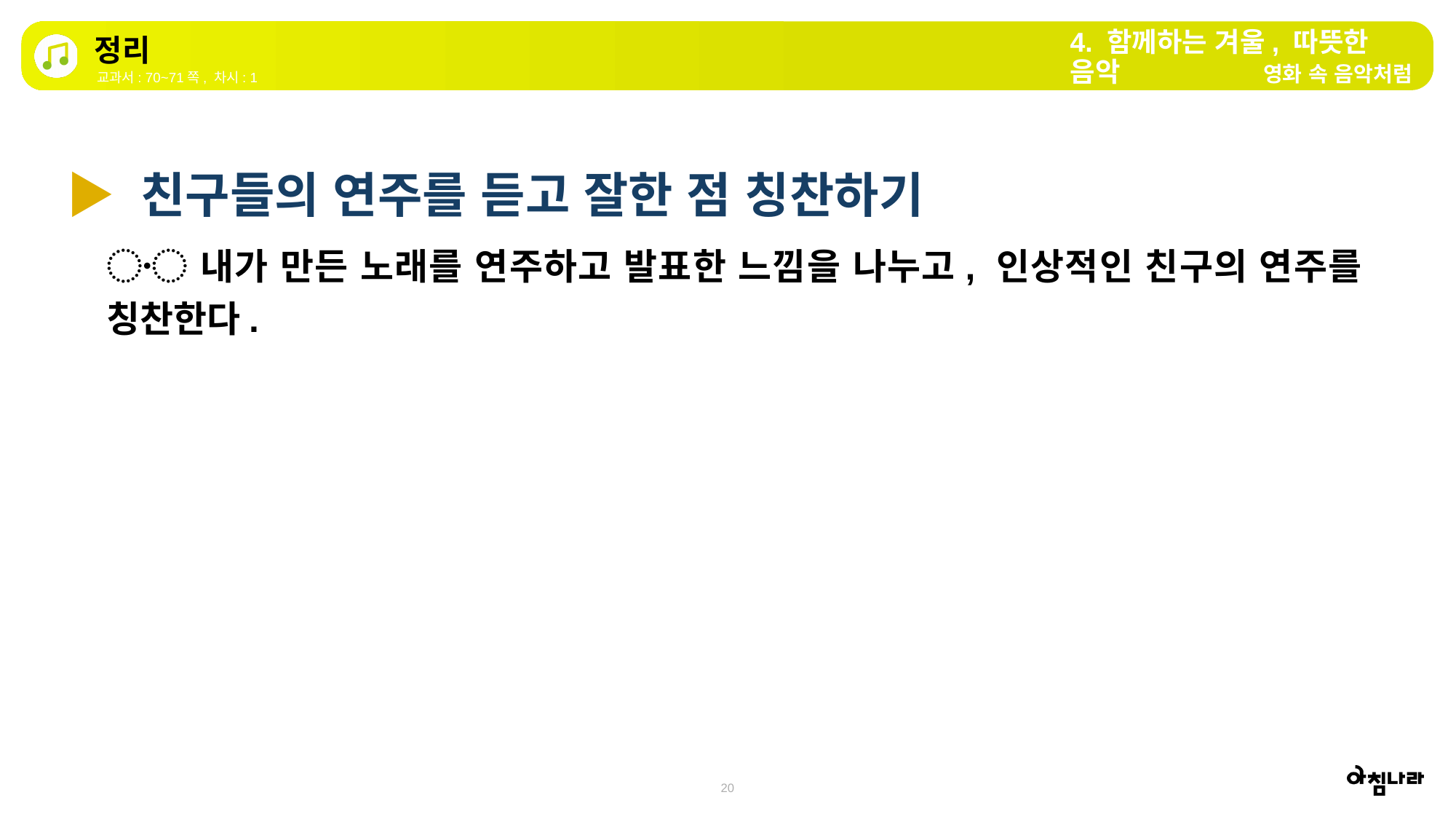

4. 함께하는 겨울, 따뜻한 음악
정리
영화 속 음악처럼
교과서: 70~71쪽, 차시: 1
▶ 친구들의 연주를 듣고 잘한 점 칭찬하기
〮 내가 만든 노래를 연주하고 발표한 느낌을 나누고, 인상적인 친구의 연주를 칭찬한다.
20